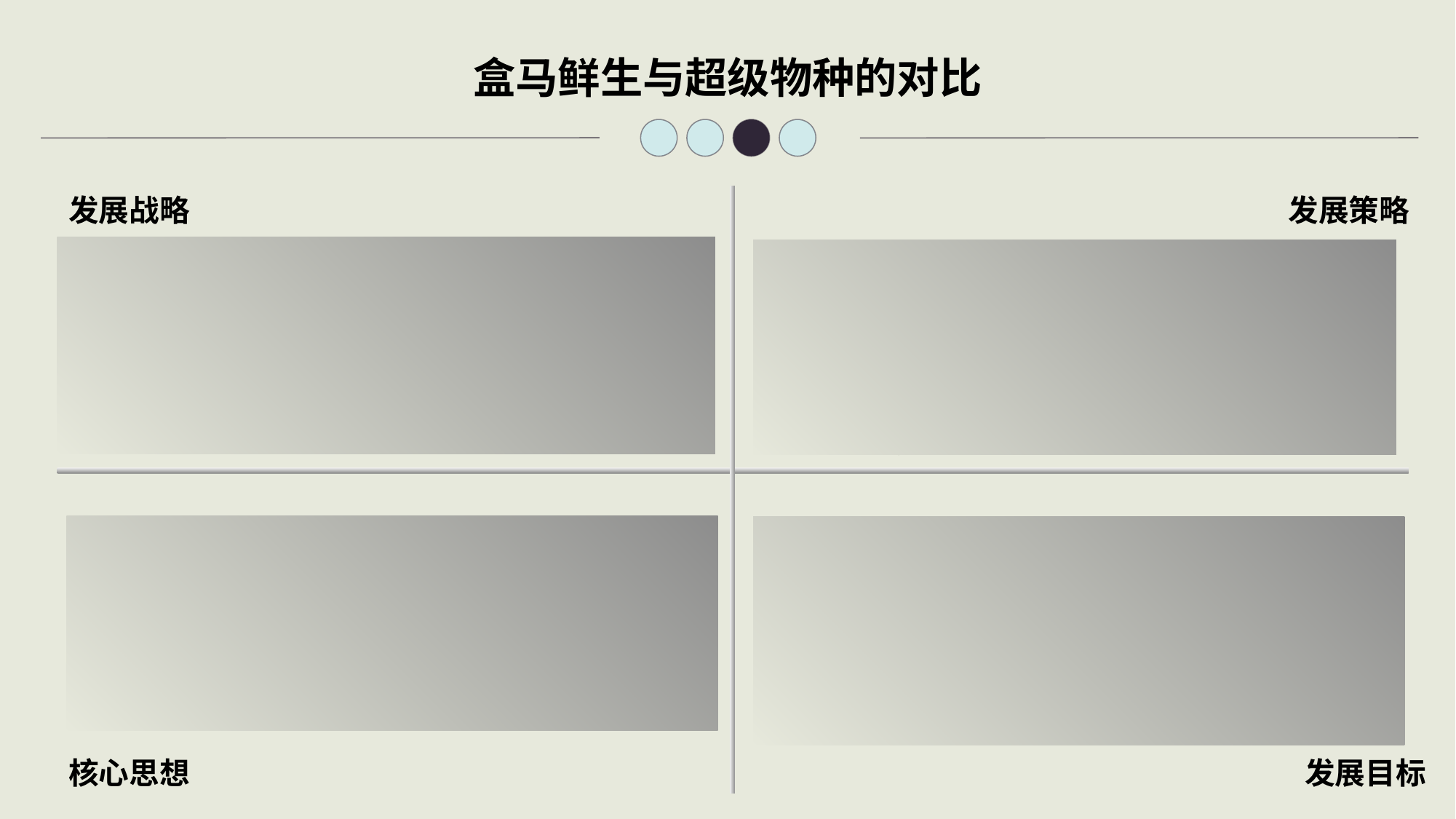

盒马鲜生与超级物种的对比

发展战略
发展策略

超级物种
超级物种
盒马鲜生
盒马鲜生
商业逻辑
零售价值观
商品结构
店仓结构
终端配送
提升消费体验及竞争对手复制门槛
强供应链、强产业链，实现源头到餐桌一体化
供应链延伸
效率提高
服务转型
VS
VS
加速开店，形成竞争优势        不追求激进的规模

超级物种
超级物种
盒马鲜生
盒马鲜生
时间是最大的成本
互联网思维在纠错
中迭代成长
VS
一二线城市CBD选址为主
VS
零售的本质顾客和商品
竞争的本质效率和成本
一线城市全覆盖
核心思想
发展目标